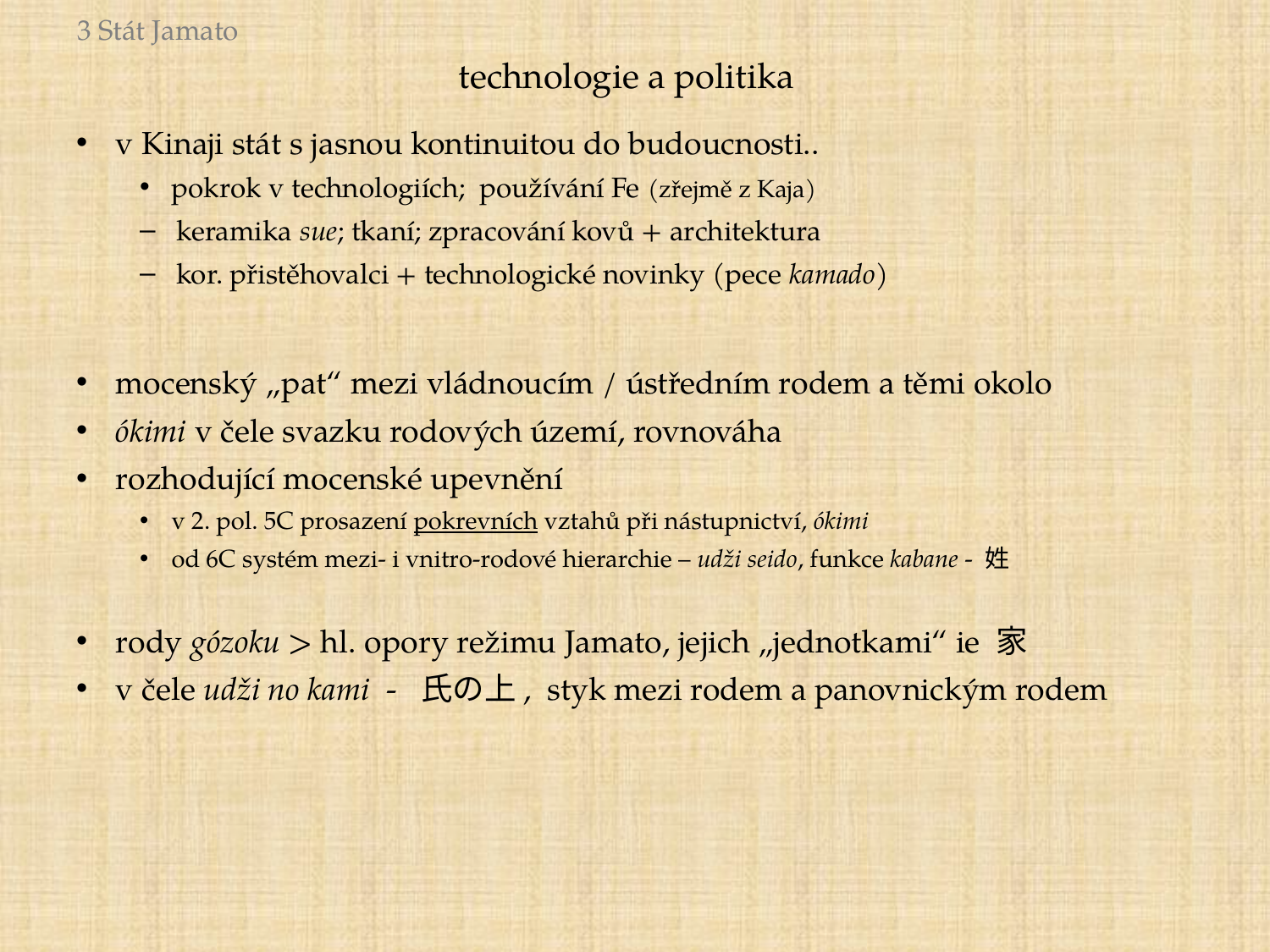

# 3 Stát Jamato technologie a politika
v Kinaji stát s jasnou kontinuitou do budoucnosti..
pokrok v technologiích;  používání Fe (zřejmě z Kaja)
keramika sue; tkaní; zpracování kovů + architektura
kor. přistěhovalci + technologické novinky (pece kamado)

mocenský „pat“ mezi vládnoucím / ústředním rodem a těmi okolo
ókimi v čele svazku rodových území, rovnováha
rozhodující mocenské upevnění
v 2. pol. 5C prosazení pokrevních vztahů při nástupnictví, ókimi
od 6C systém mezi- i vnitro-rodové hierarchie – udži seido, funkce kabane - 姓

rody gózoku > hl. opory režimu Jamato, jejich „jednotkami“ ie 家
v čele udži no kami  -  氏の上,  styk mezi rodem a panovnickým rodem